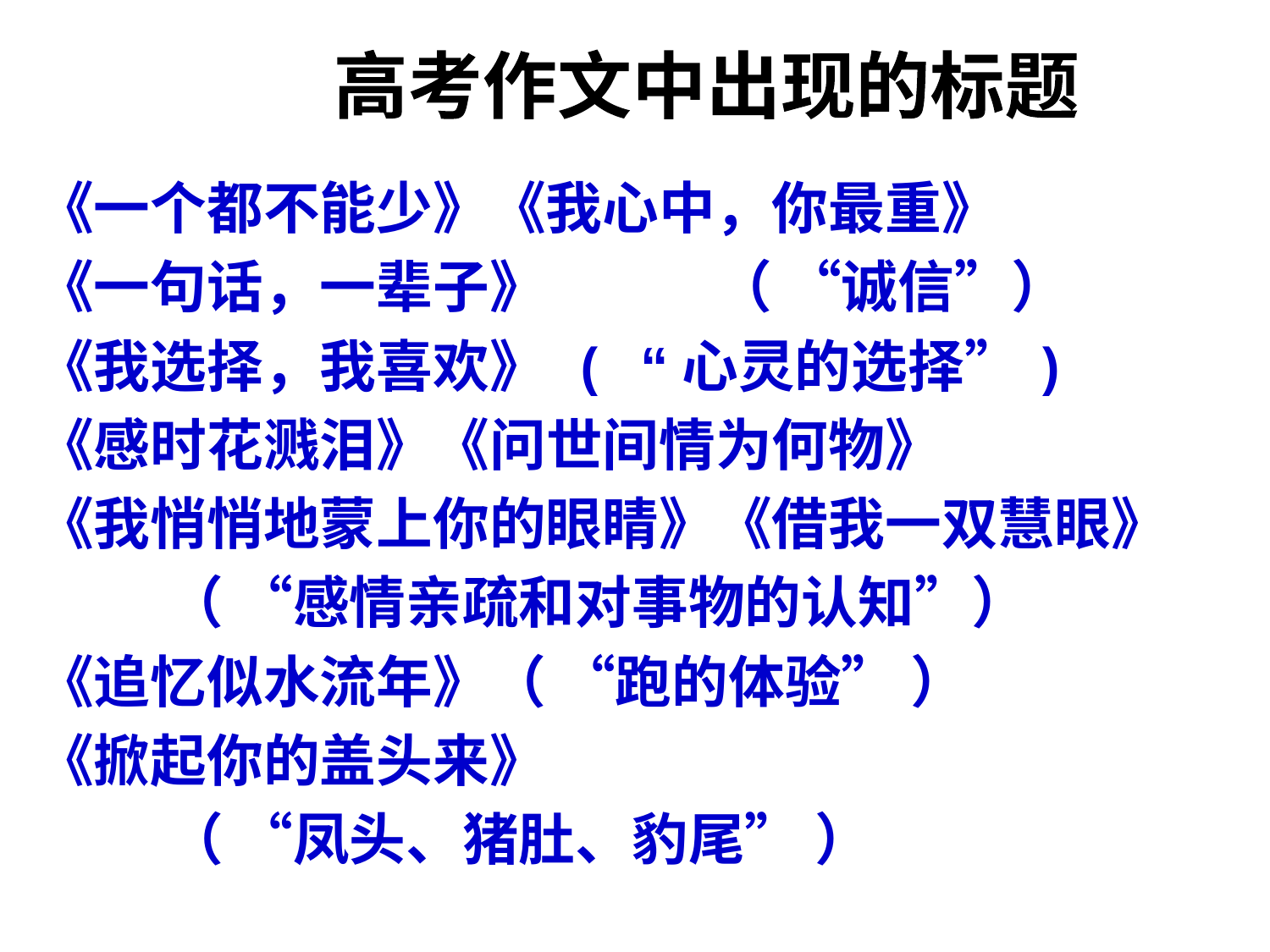

高考作文中出现的标题

《一个都不能少》《我心中，你最重》
《一句话，一辈子》　　　（ “诚信”）
《我选择，我喜欢》 ( “心灵的选择”)
《感时花溅泪》《问世间情为何物》
《我悄悄地蒙上你的眼睛》《借我一双慧眼》
         （ “感情亲疏和对事物的认知”）
《追忆似水流年》（ “跑的体验” ）
《掀起你的盖头来》
         （ “凤头、猪肚、豹尾” ）